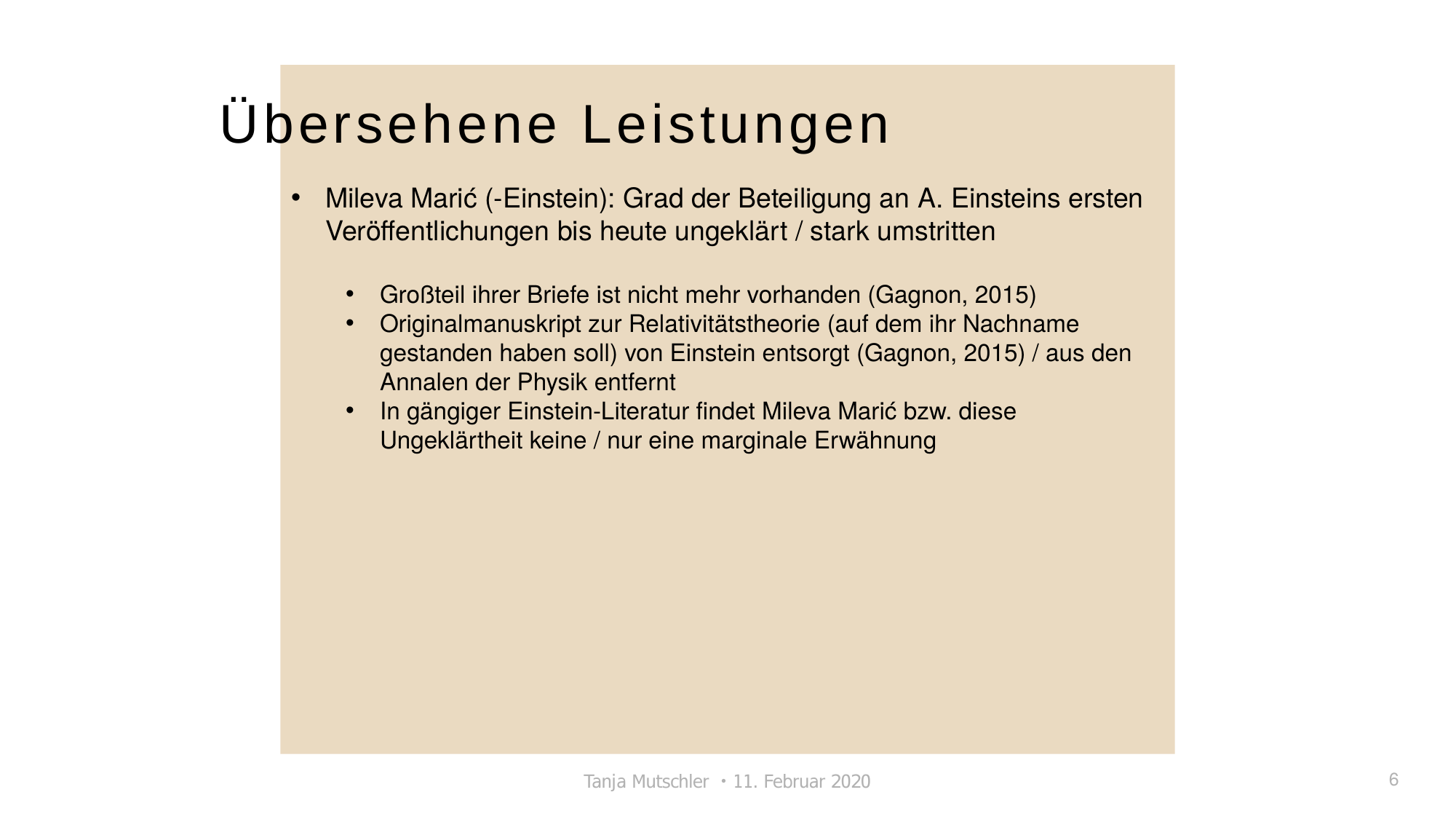

Übersehene Leistungen
Mileva Marić (-Einstein): Grad der Beteiligung an A. Einsteins ersten Veröffentlichungen bis heute ungeklärt / stark umstritten

Großteil ihrer Briefe ist nicht mehr vorhanden (Gagnon, 2015)
Originalmanuskript zur Relativitätstheorie (auf dem ihr Nachname gestanden haben soll) von Einstein entsorgt (Gagnon, 2015) / aus den Annalen der Physik entfernt
In gängiger Einstein-Literatur findet Mileva Marić bzw. diese Ungeklärtheit keine / nur eine marginale Erwähnung

Tanja Mutschler ・11. Februar 2020
6